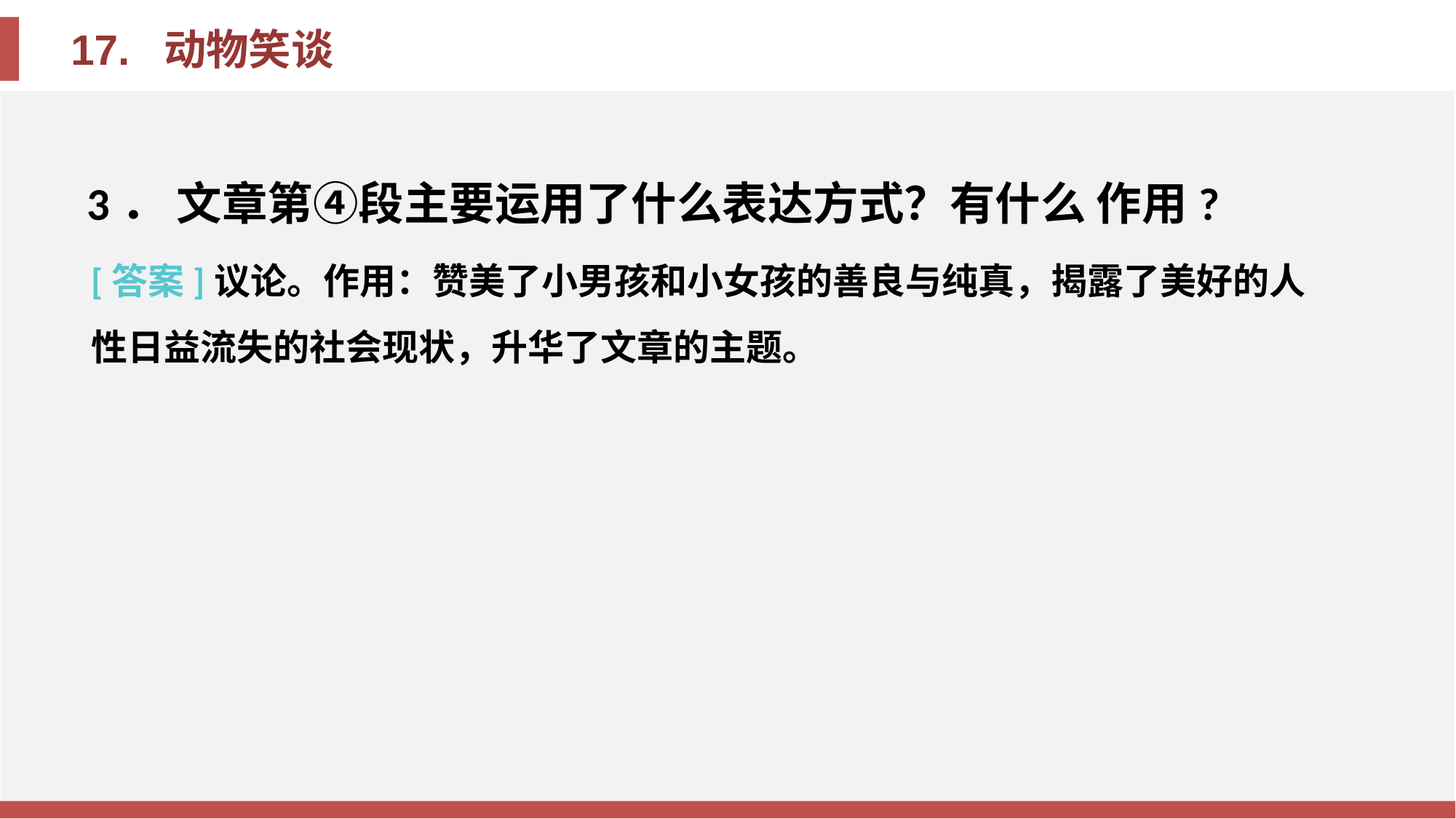

3． 文章第④段主要运用了什么表达方式？有什么 作用?
[答案]议论。作用：赞美了小男孩和小女孩的善良与纯真，揭露了美好的人性日益流失的社会现状，升华了文章的主题。